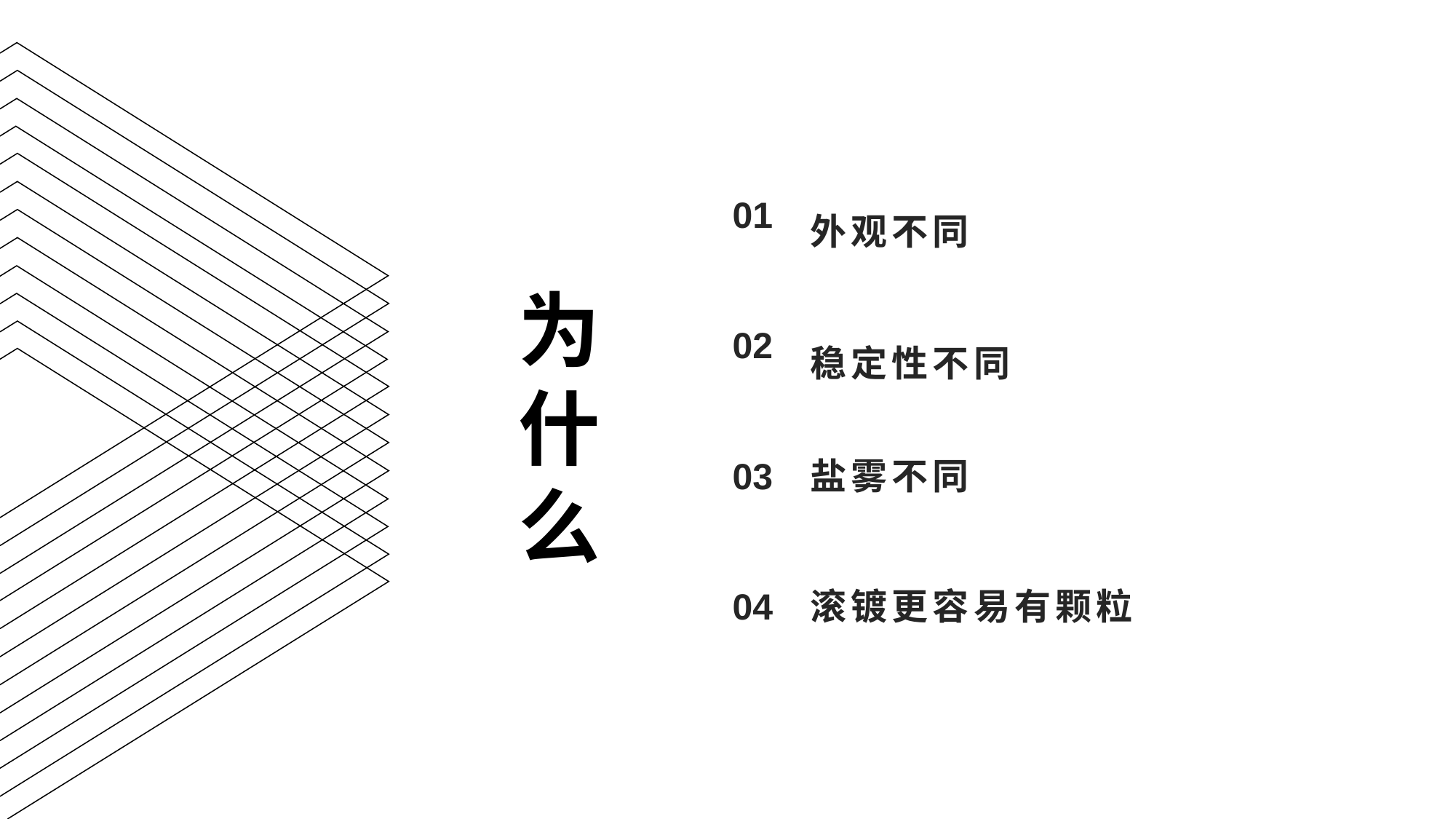

01
外观不同
# 为什么
02
稳定性不同
03
盐雾不同
04
滚镀更容易有颗粒